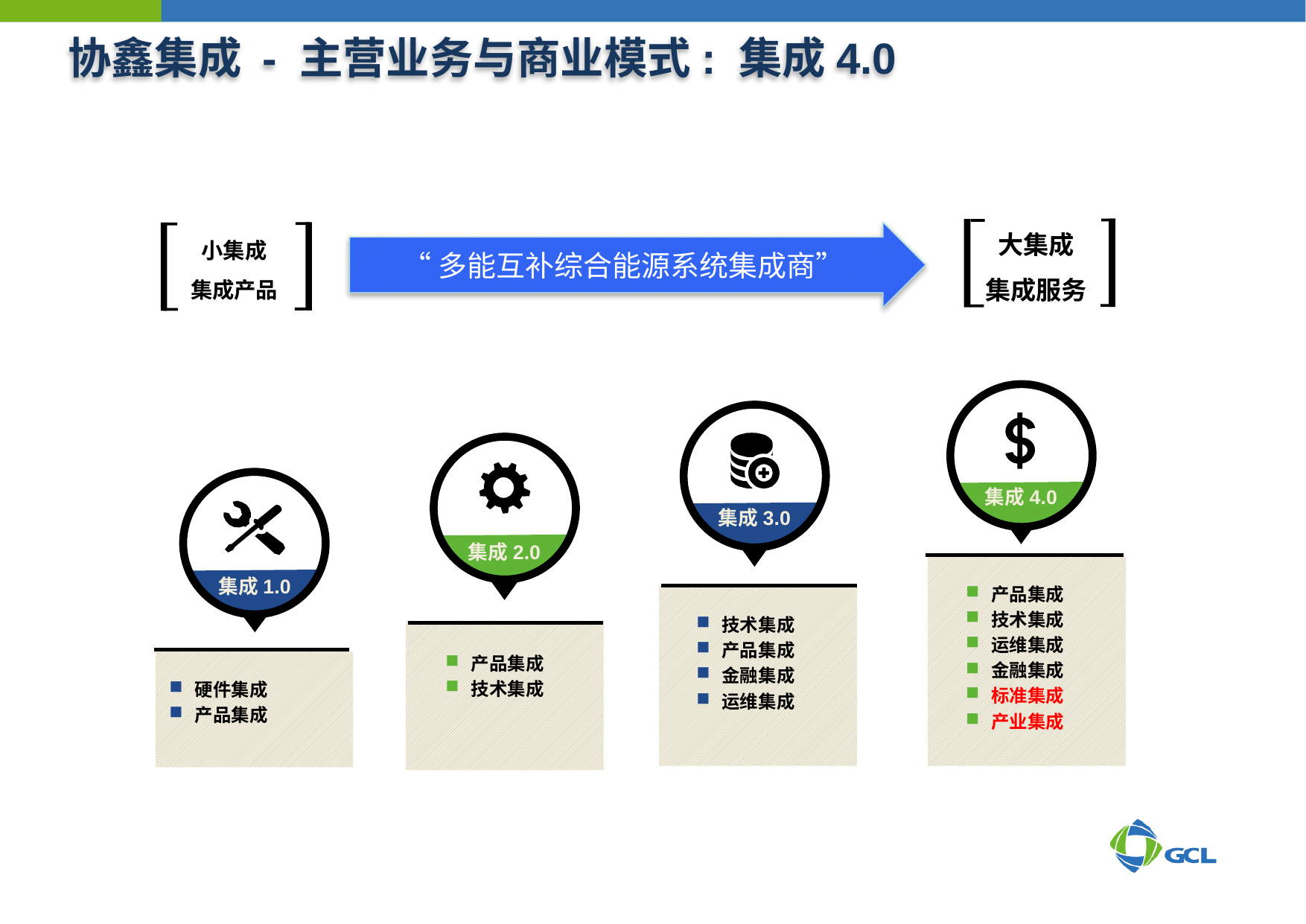

协鑫集成 - 主营业务与商业模式: 集成4.0
大集成
集成服务

小集成
集成产品

“多能互补综合能源系统集成商”

集成4.0
集成3.0

集成2.0

集成1.0
产品集成
技术集成
运维集成
金融集成
标准集成
产业集成

技术集成
产品集成
金融集成
运维集成

产品集成
技术集成

硬件集成
产品集成